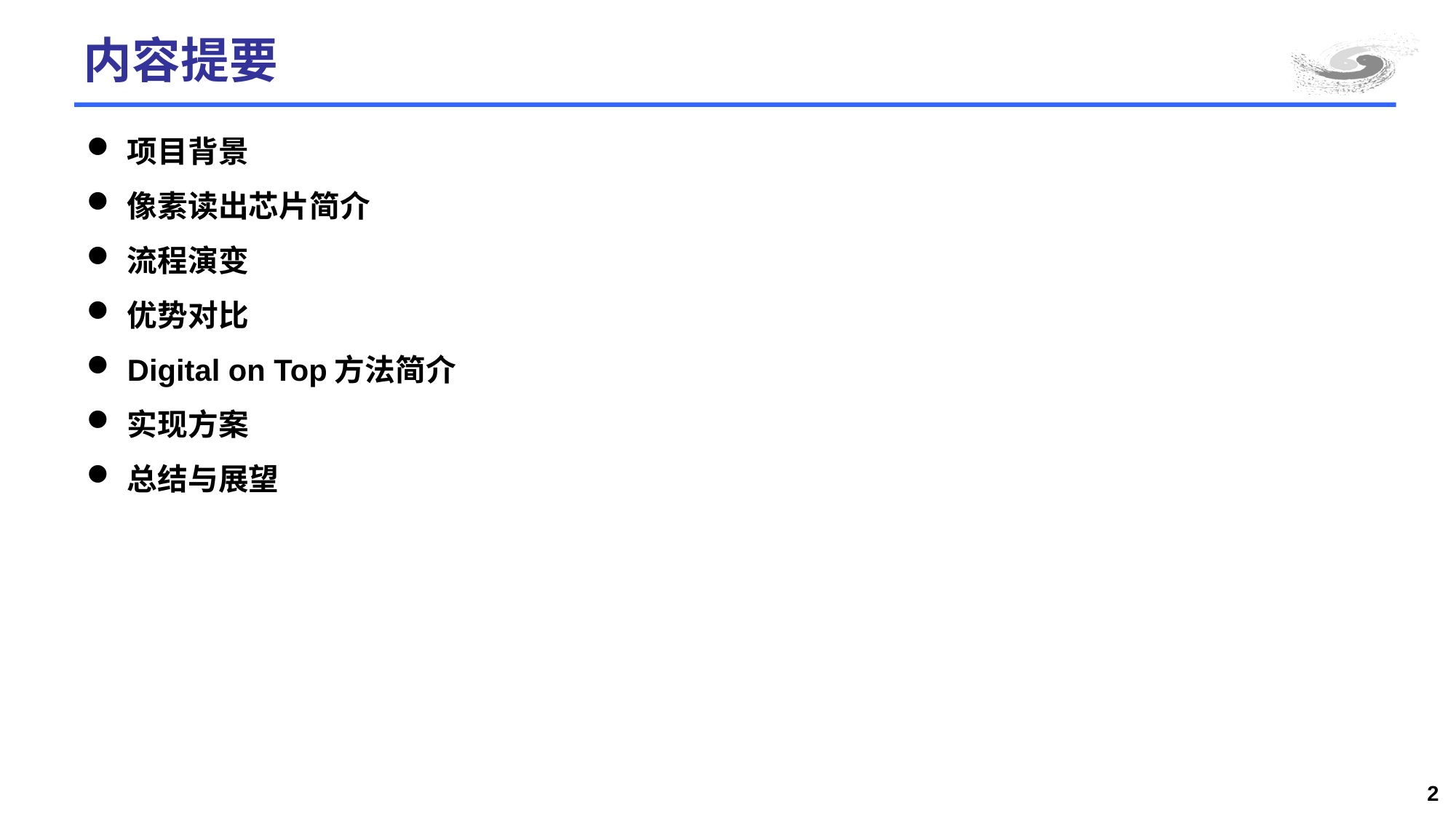

# 内容提要
项目背景
像素读出芯片简介
流程演变
优势对比
Digital on Top方法简介
实现方案
总结与展望
2